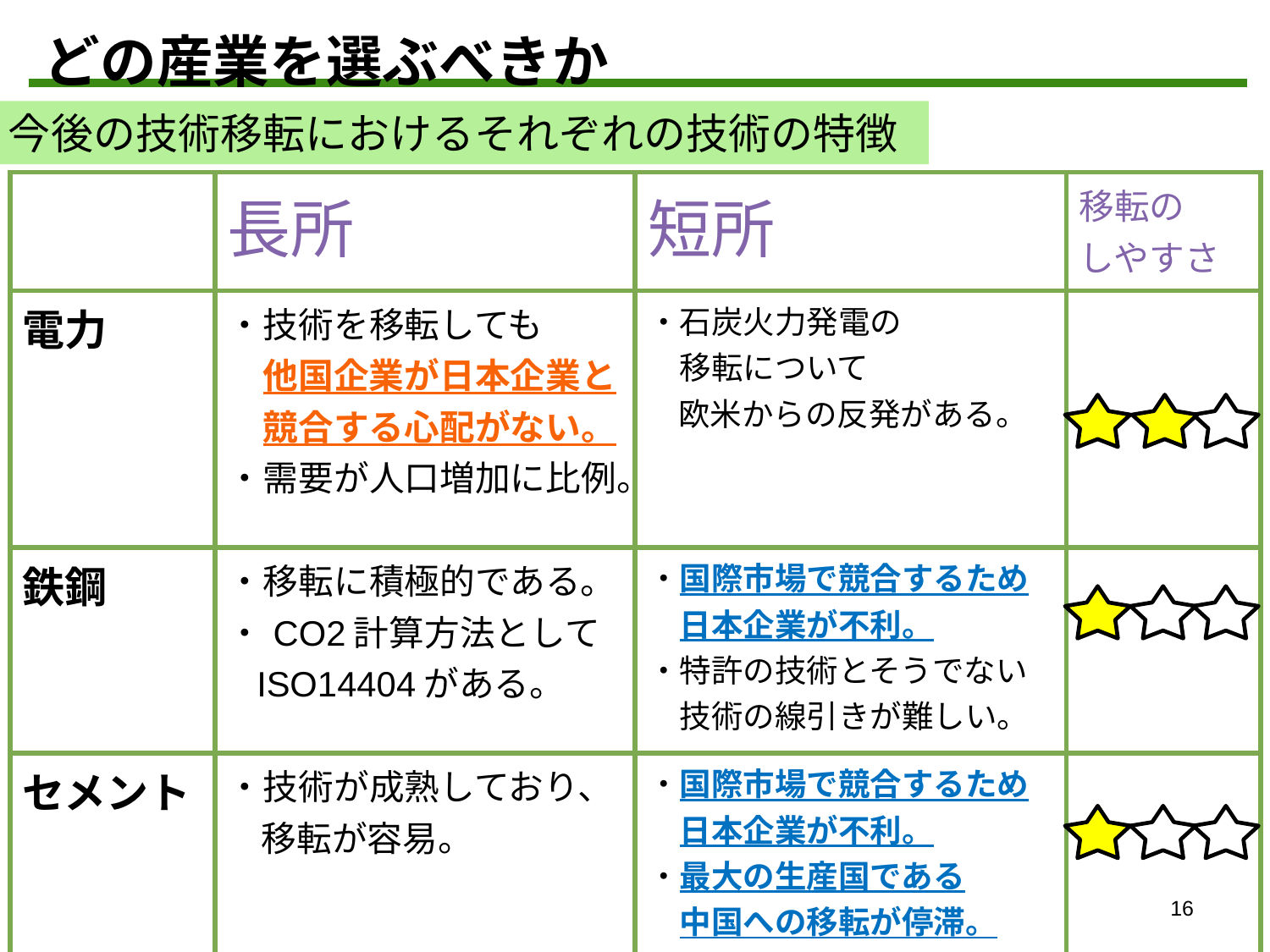

どの産業を選ぶべきか
今後の技術移転におけるそれぞれの技術の特徴
|  | 長所 | 短所 | 移転の しやすさ |
| --- | --- | --- | --- |
| 電力 | ・技術を移転しても 　他国企業が日本企業と 　競合する心配がない。 ・需要が人口増加に比例。 | ・石炭火力発電の 　移転について 欧米からの反発がある。 |  |
| 鉄鋼 | ・移転に積極的である。 ・CO2計算方法として ISO14404がある。 | ・国際市場で競合するため 　日本企業が不利。 ・特許の技術とそうでない 　技術の線引きが難しい。 |  |
| セメント | ・技術が成熟しており、 移転が容易。 | ・国際市場で競合するため 　日本企業が不利。 ・最大の生産国である 　中国への移転が停滞。 ・既に多く移転されている。 |  |

16